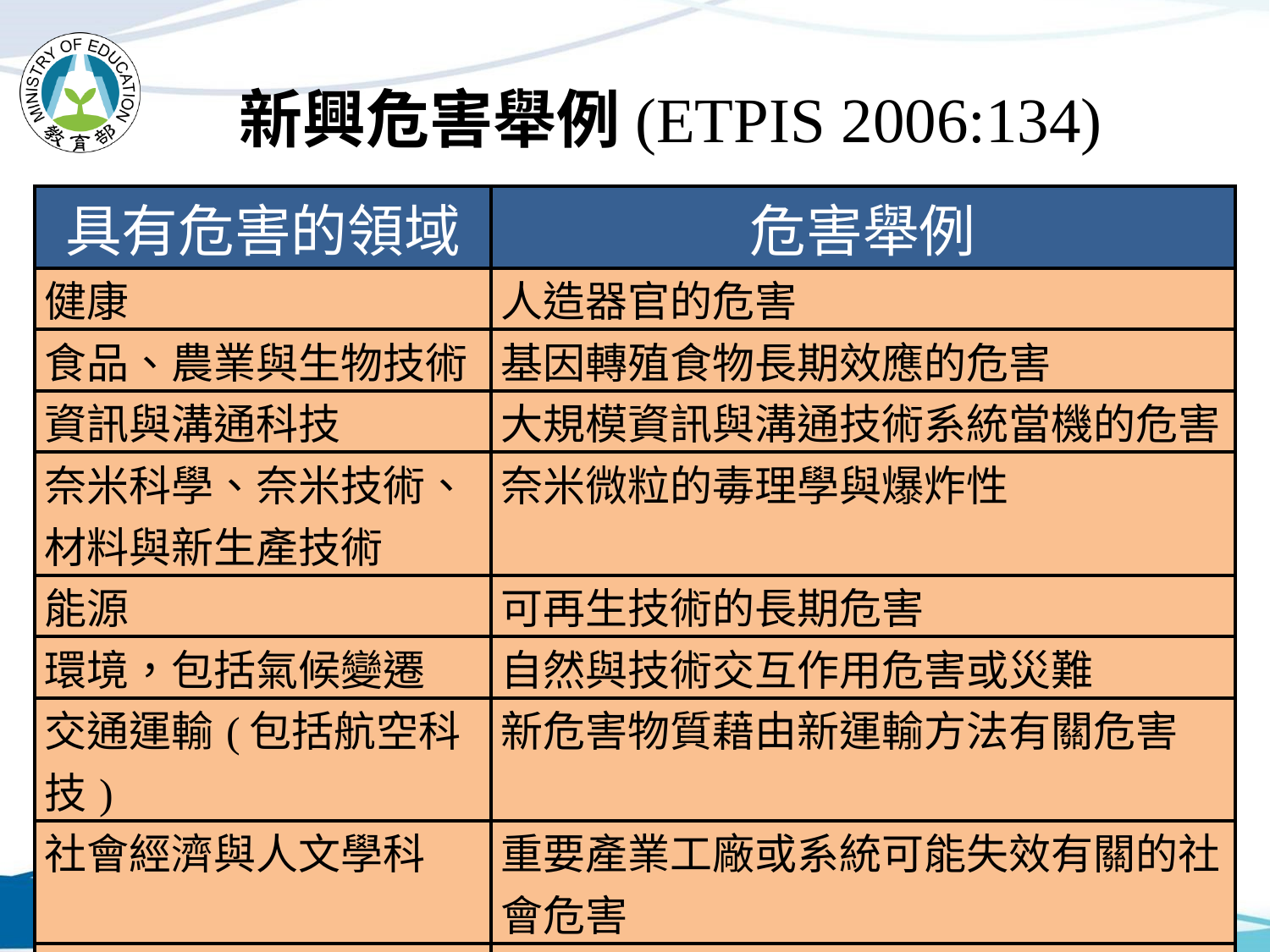

# 新興危害舉例(ETPIS 2006:134)
| 具有危害的領域 | 危害舉例 |
| --- | --- |
| 健康 | 人造器官的危害 |
| 食品、農業與生物技術 | 基因轉殖食物長期效應的危害 |
| 資訊與溝通科技 | 大規模資訊與溝通技術系統當機的危害 |
| 奈米科學、奈米技術、材料與新生產技術 | 奈米微粒的毒理學與爆炸性 |
| 能源 | 可再生技術的長期危害 |
| 環境，包括氣候變遷 | 自然與技術交互作用危害或災難 |
| 交通運輸(包括航空科技) | 新危害物質藉由新運輸方法有關危害 |
| 社會經濟與人文學科 | 重要產業工廠或系統可能失效有關的社會危害 |
| 保全與場地 | 垃圾掩埋場的危害或產業設施恐怖攻擊有關的危害 |
20